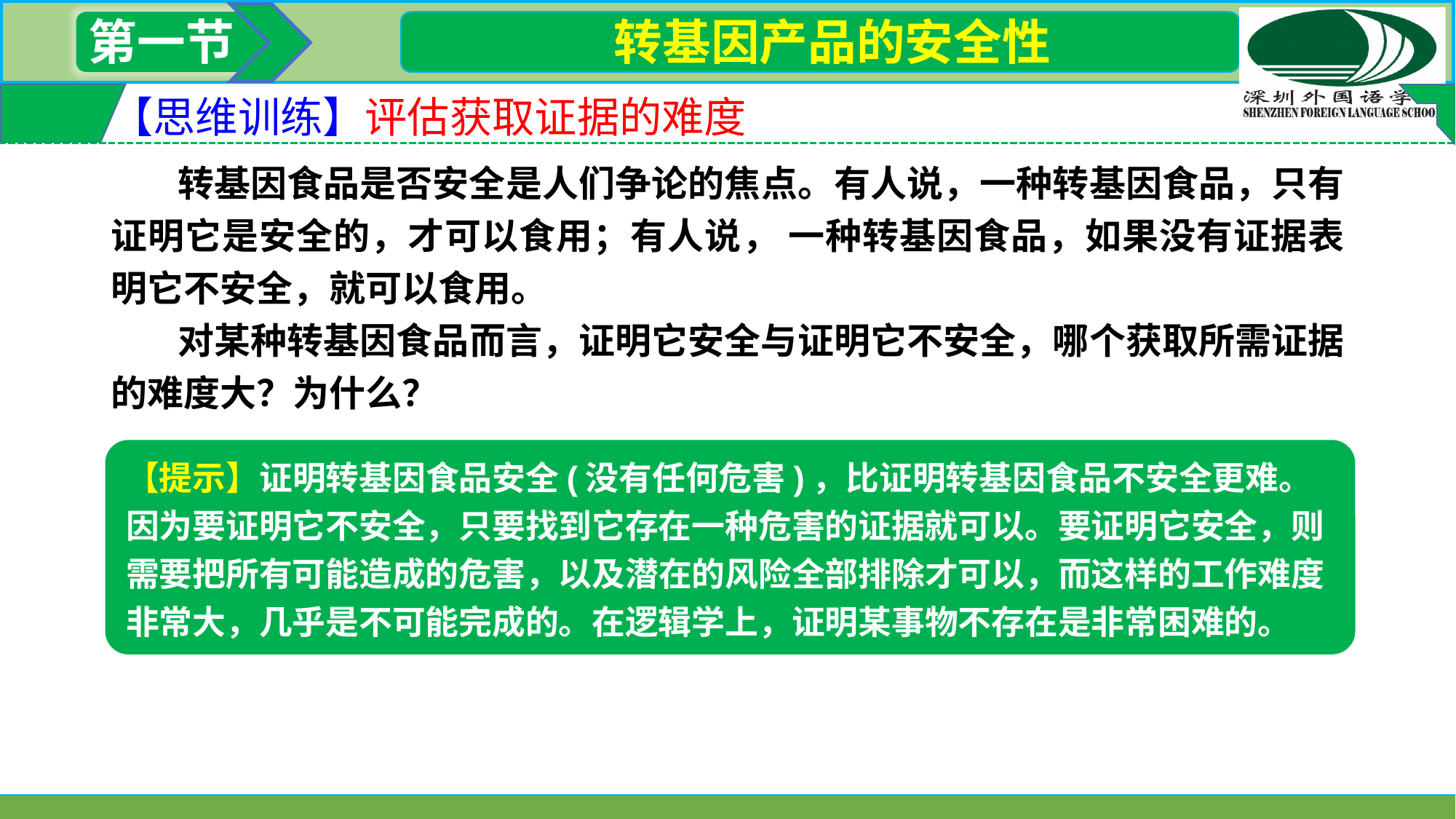

第一节
     转基因产品的安全性

【思维训练】评估获取证据的难度

       转基因食品是否安全是人们争论的焦点。有人说，一种转基因食品，只有证明它是安全的，才可以食用；有人说， 一种转基因食品，如果没有证据表明它不安全，就可以食用。
       对某种转基因食品而言，证明它安全与证明它不安全，哪个获取所需证据的难度大？为什么？

【提示】证明转基因食品安全(没有任何危害)，比证明转基因食品不安全更难。因为要证明它不安全，只要找到它存在一种危害的证据就可以。要证明它安全，则需要把所有可能造成的危害，以及潜在的风险全部排除才可以，而这样的工作难度非常大，几乎是不可能完成的。在逻辑学上，证明某事物不存在是非常困难的。